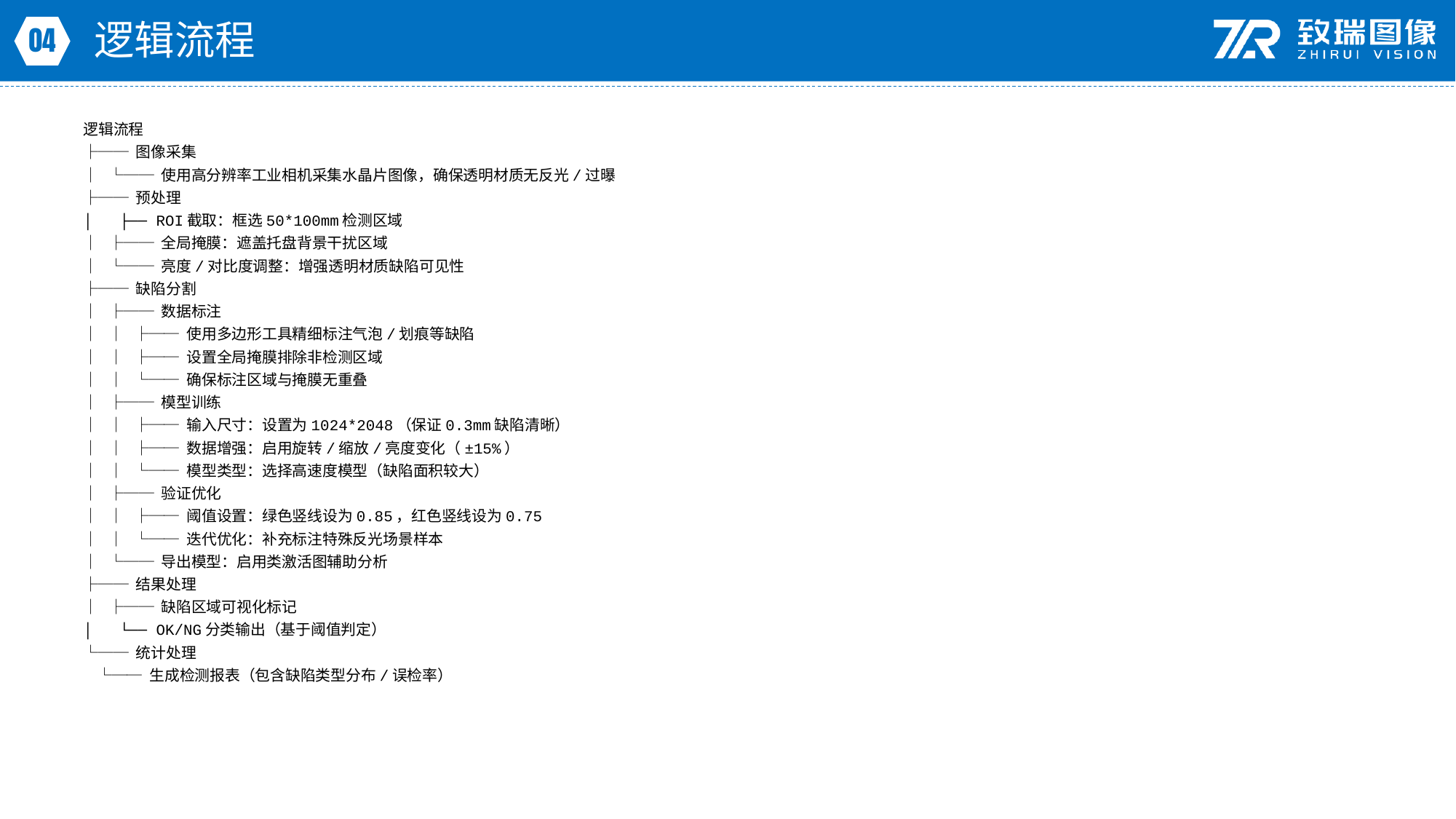

逻辑流程
04

逻辑流程
├── 图像采集
│   └── 使用高分辨率工业相机采集水晶片图像，确保透明材质无反光/过曝
├── 预处理
│   ├── ROI截取：框选50*100mm检测区域
│   ├── 全局掩膜：遮盖托盘背景干扰区域
│   └── 亮度/对比度调整：增强透明材质缺陷可见性
├── 缺陷分割
│   ├── 数据标注
│   │   ├── 使用多边形工具精细标注气泡/划痕等缺陷
│   │   ├── 设置全局掩膜排除非检测区域
│   │   └── 确保标注区域与掩膜无重叠
│   ├── 模型训练
│   │   ├── 输入尺寸：设置为1024*2048（保证0.3mm缺陷清晰）
│   │   ├── 数据增强：启用旋转/缩放/亮度变化（±15%）
│   │   └── 模型类型：选择高速度模型（缺陷面积较大）
│   ├── 验证优化
│   │   ├── 阈值设置：绿色竖线设为0.85，红色竖线设为0.75
│   │   └── 迭代优化：补充标注特殊反光场景样本
│   └── 导出模型：启用类激活图辅助分析
├── 结果处理
│   ├── 缺陷区域可视化标记
│   └── OK/NG分类输出（基于阈值判定）
└── 统计处理
    └── 生成检测报表（包含缺陷类型分布/误检率）